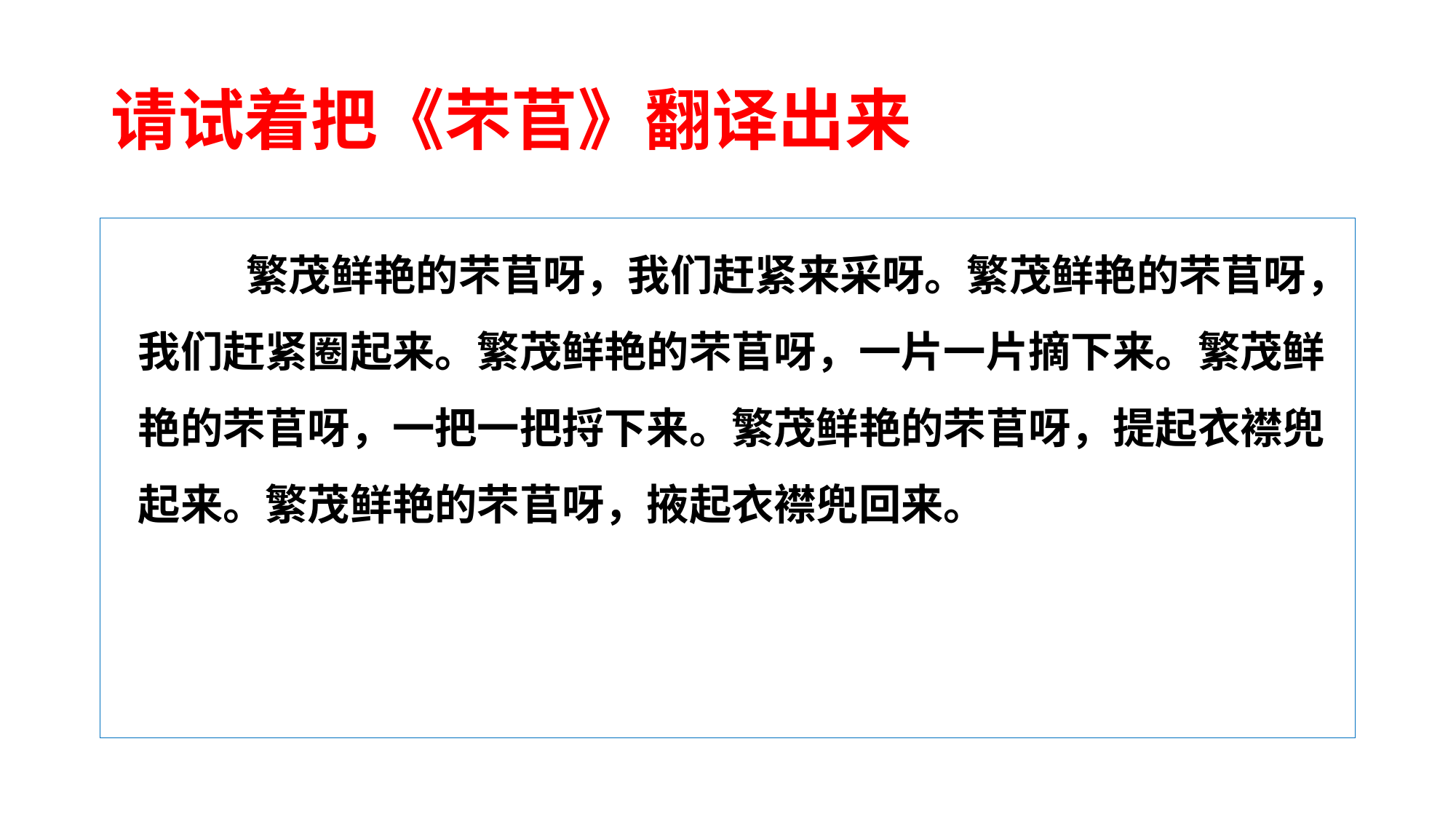

# 请试着把《芣苢》翻译出来
             繁茂鲜艳的芣苢呀，我们赶紧来采呀。繁茂鲜艳的芣苢呀，我们赶紧圈起来。繁茂鲜艳的芣苢呀，一片一片摘下来。繁茂鲜艳的芣苢呀，一把一把捋下来。繁茂鲜艳的芣苢呀，提起衣襟兜起来。繁茂鲜艳的芣苢呀，掖起衣襟兜回来。